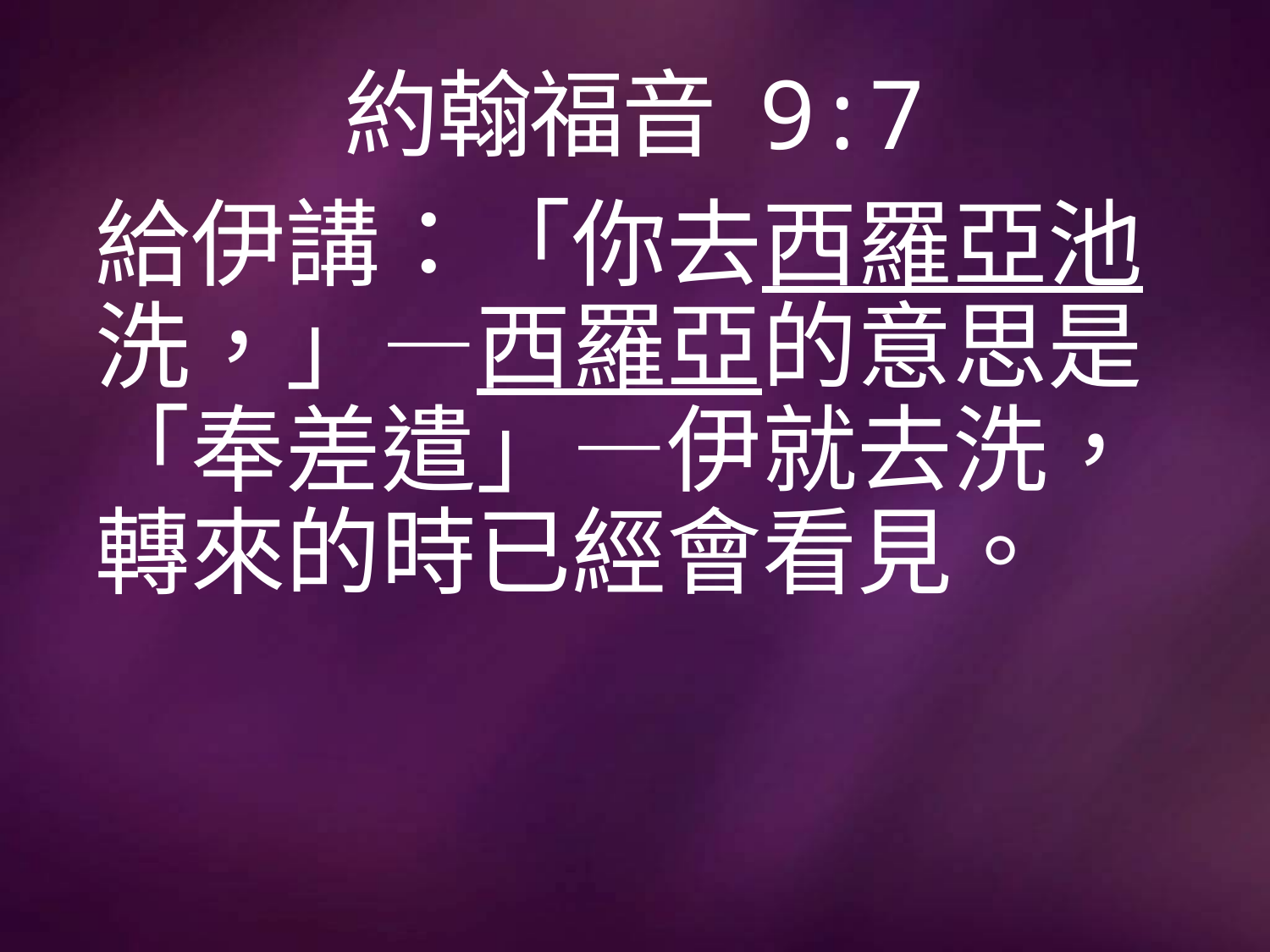

# 約翰福音 9:7
給伊講：「你去西羅亞池洗，」—西羅亞的意思是「奉差遣」—伊就去洗，轉來的時已經會看見。